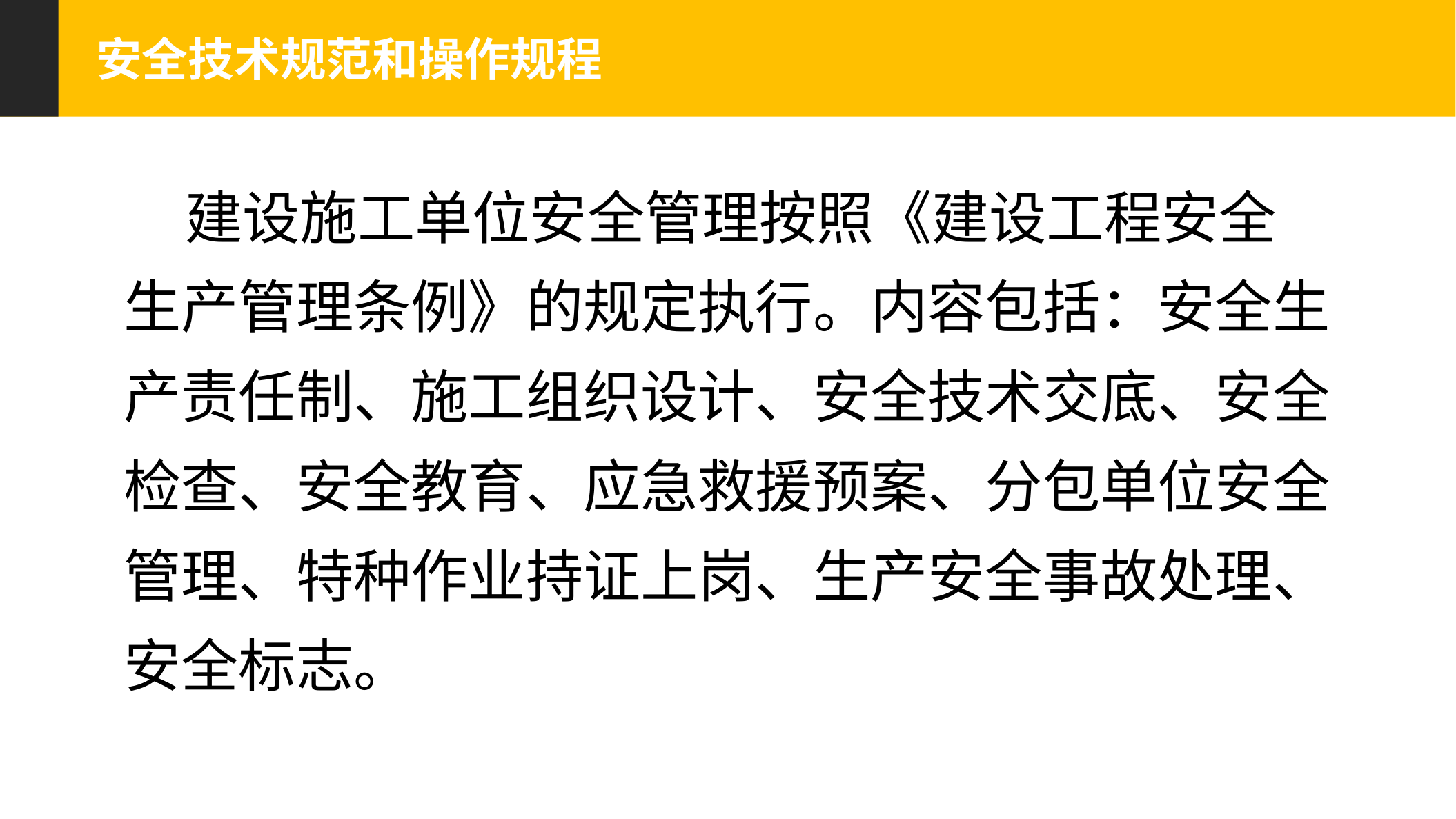

安全技术规范和操作规程
    建设施工单位安全管理按照《建设工程安全
生产管理条例》的规定执行。内容包括：安全生产责任制、施工组织设计、安全技术交底、安全检查、安全教育、应急救援预案、分包单位安全管理、特种作业持证上岗、生产安全事故处理、安全标志。